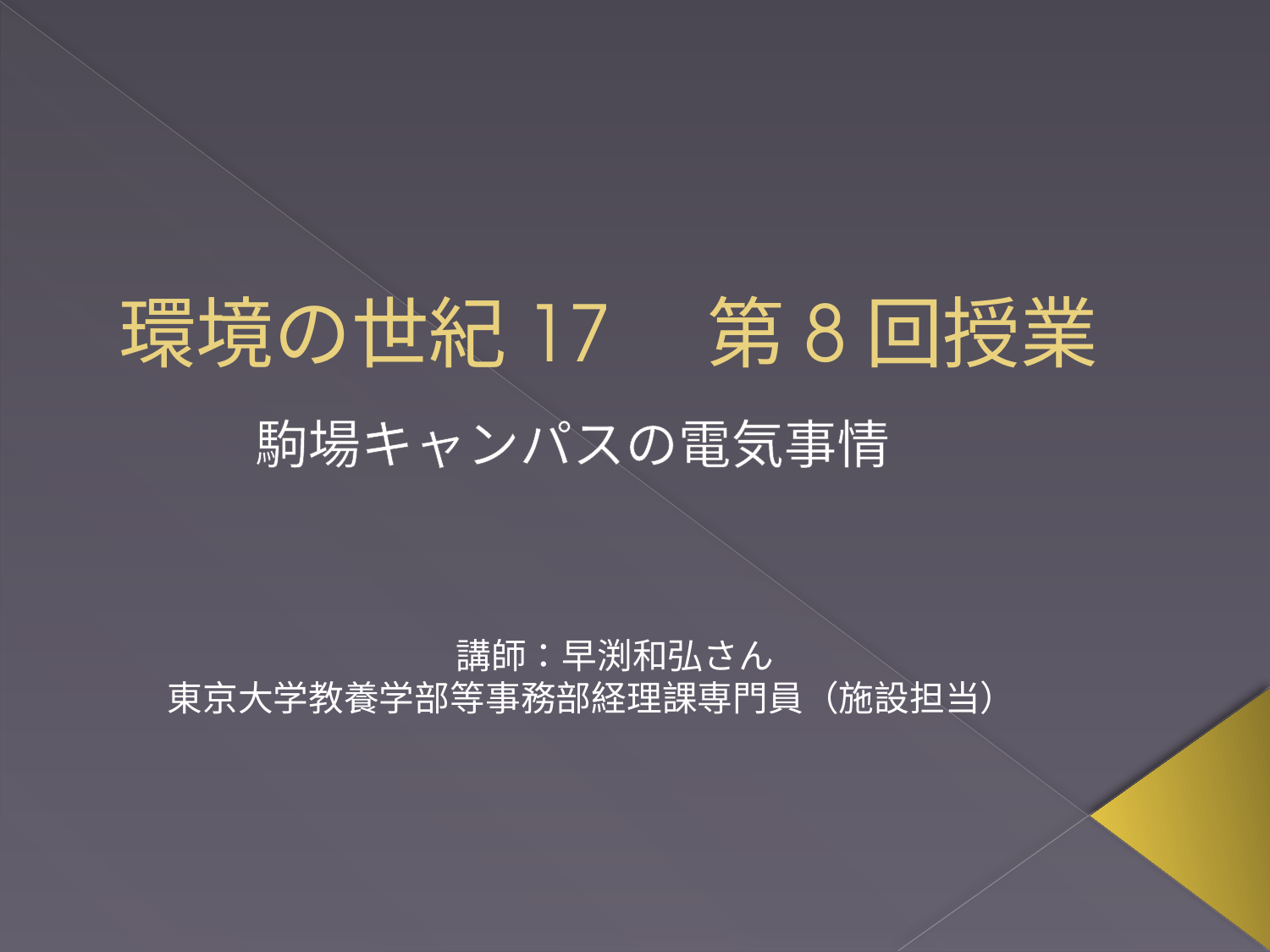

# 環境の世紀17　第8回授業
駒場キャンパスの電気事情

講師：早渕和弘さん
東京大学教養学部等事務部経理課専門員（施設担当）